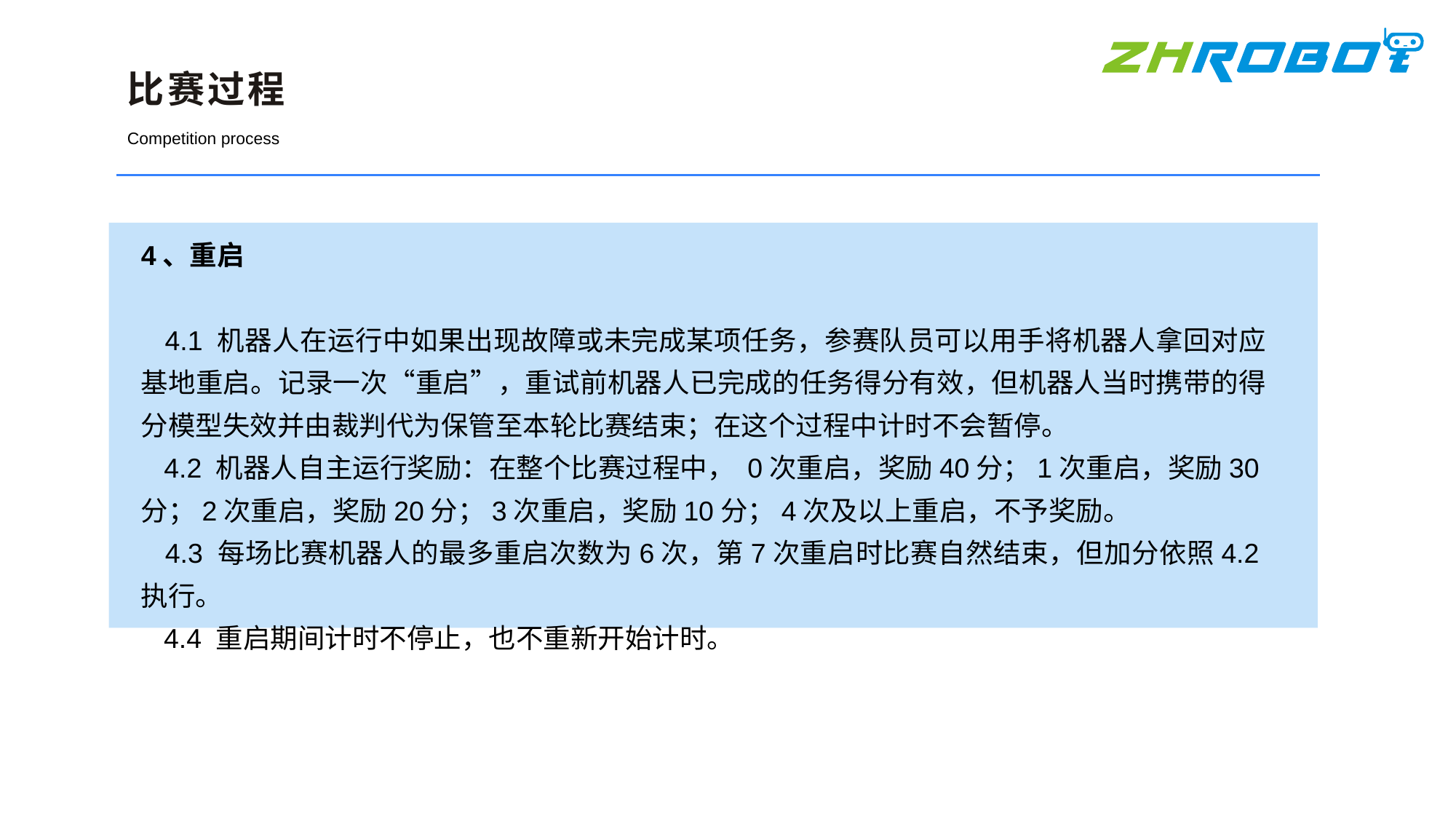

比赛过程
Competition process

4、重启

   4.1 机器人在运行中如果出现故障或未完成某项任务，参赛队员可以用手将机器人拿回对应基地重启。记录一次“重启”，重试前机器人已完成的任务得分有效，但机器人当时携带的得分模型失效并由裁判代为保管至本轮比赛结束；在这个过程中计时不会暂停。
   4.2 机器人自主运行奖励：在整个比赛过程中， 0次重启，奖励40分；1次重启，奖励30分；2次重启，奖励20分；3次重启，奖励10分；4次及以上重启，不予奖励。
   4.3 每场比赛机器人的最多重启次数为6次，第7次重启时比赛自然结束，但加分依照4.2执行。
   4.4 重启期间计时不停止，也不重新开始计时。

线下门店

线上网站